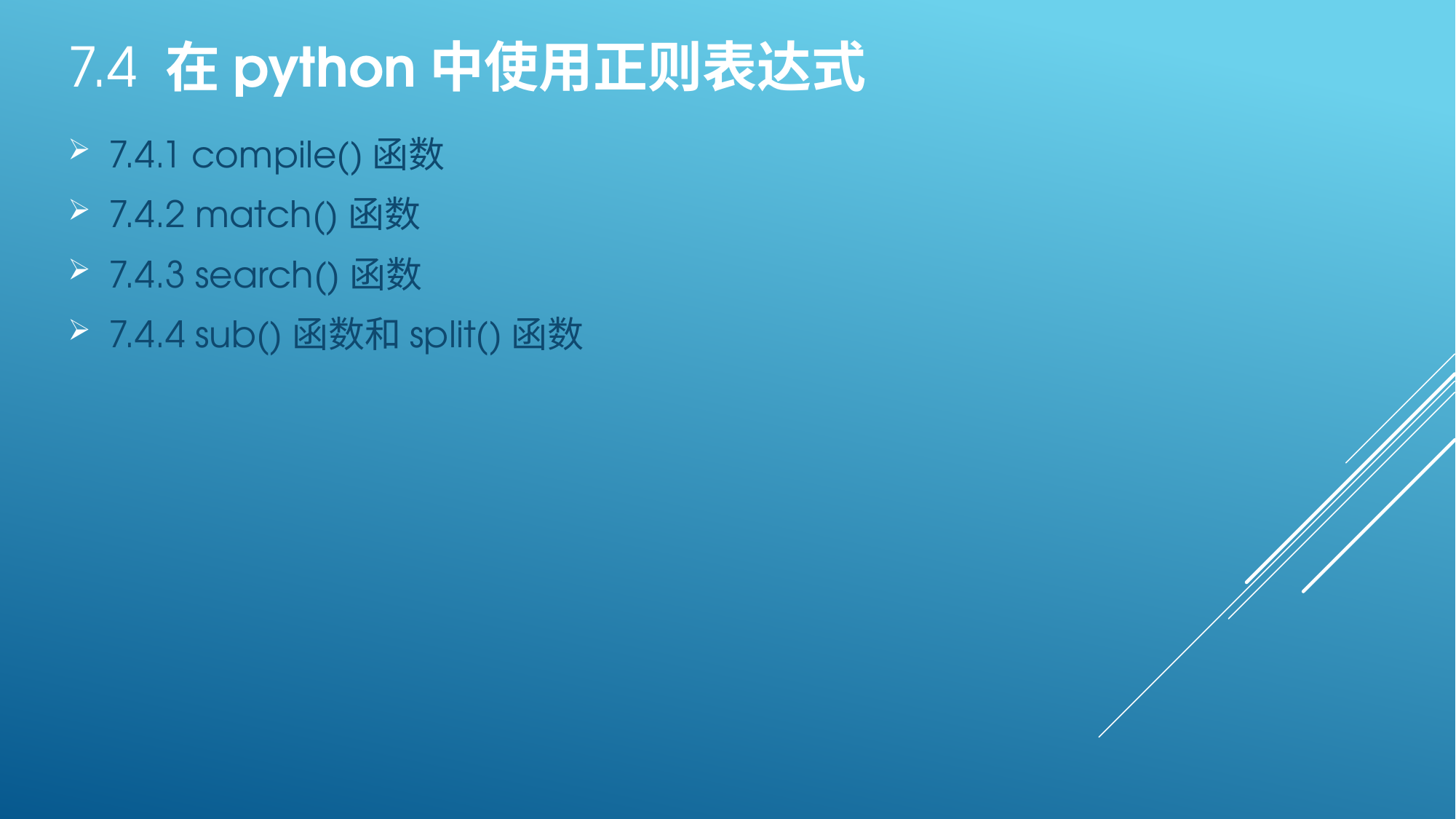

# 7.4 在python中使用正则表达式
7.4.1 compile()函数
7.4.2 match()函数
7.4.3 search()函数
7.4.4 sub()函数和split()函数